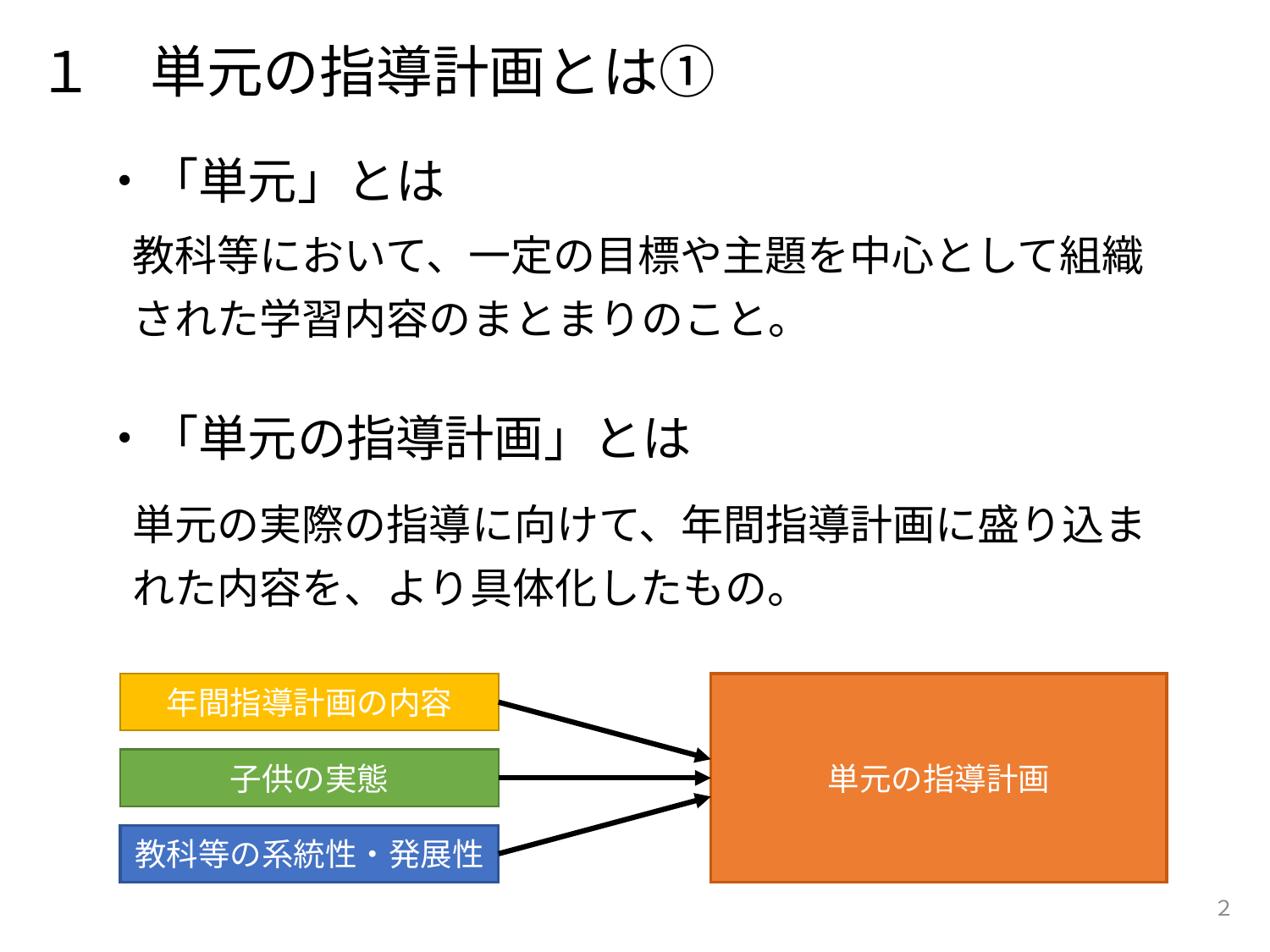

１　単元の指導計画とは①
・「単元」とは
教科等において、一定の目標や主題を中心として組織
された学習内容のまとまりのこと。
・「単元の指導計画」とは
単元の実際の指導に向けて、年間指導計画に盛り込ま
れた内容を、より具体化したもの。
年間指導計画の内容
単元の指導計画
子供の実態
教科等の系統性・発展性
２